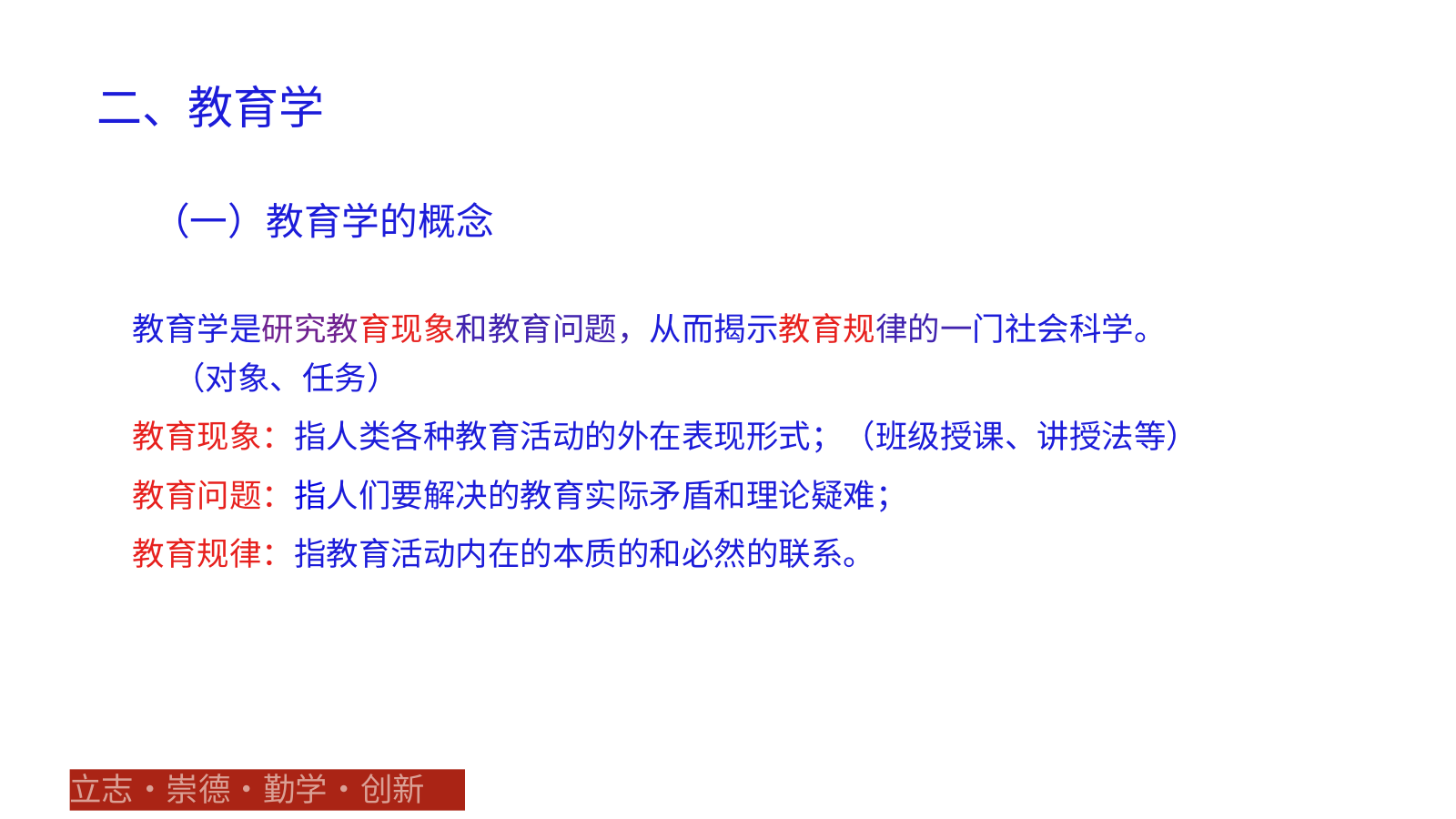

二、教育学
（一）教育学的概念
教育学是研究教育现象和教育问题，从而揭示教育规律的一门社会科学。
（对象、任务）
教育现象：指人类各种教育活动的外在表现形式；（班级授课、讲授法等）
教育问题：指人们要解决的教育实际矛盾和理论疑难；
教育规律：指教育活动内在的本质的和必然的联系。
立志•崇德•勤学•创新